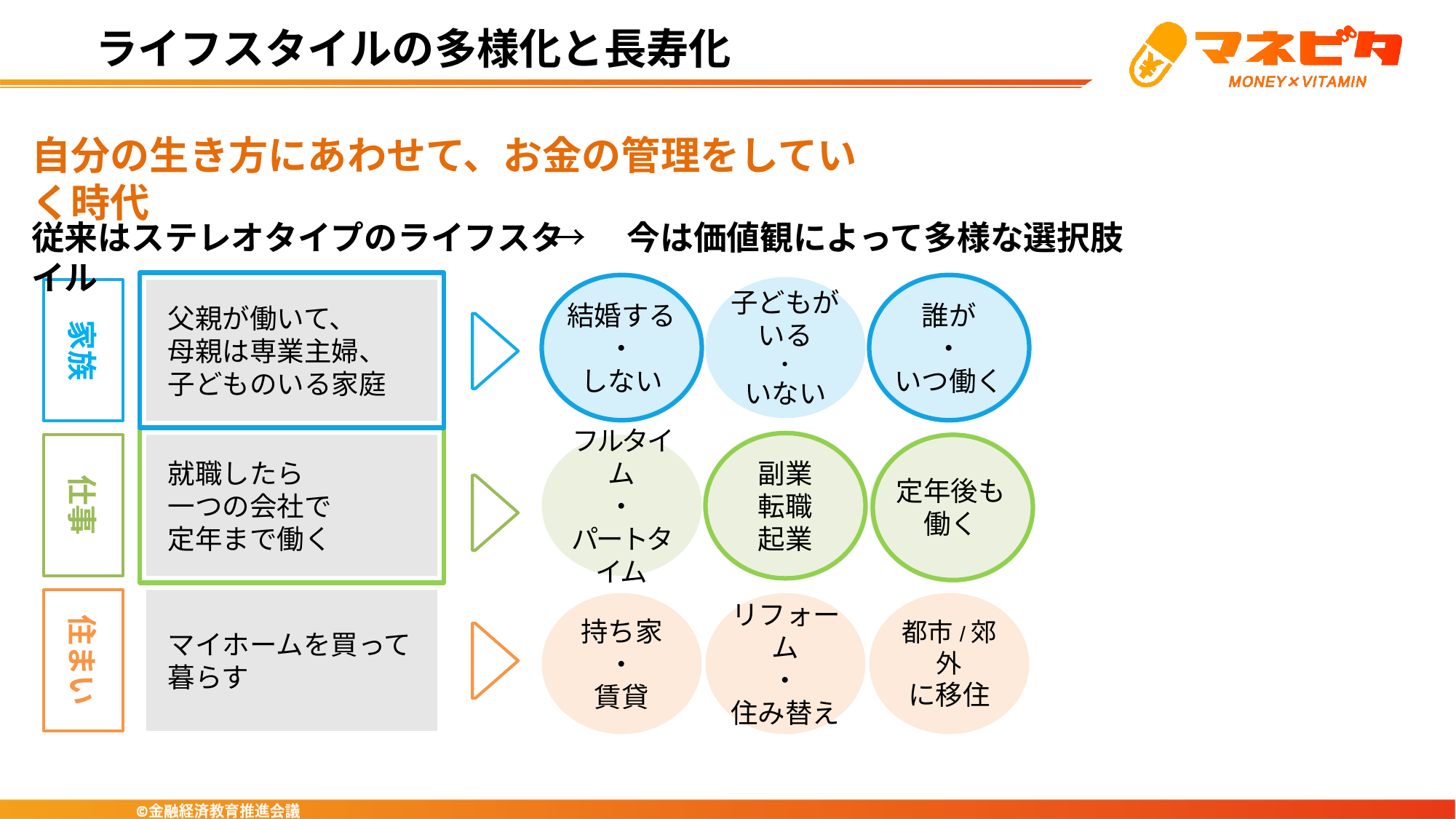

ライフスタイルの多様化と長寿化
自分の生き方にあわせて、お金の管理をしていく時代
→　今は価値観によって多様な選択肢
従来はステレオタイプのライフスタイル

結婚する
・
しない
子どもが
いる
・
いない
誰が
・
いつ働く
家族
父親が働いて、
母親は専業主婦、
子どものいる家庭

定年後も働く
仕事
就職したら
一つの会社で
定年まで働く
フルタイム
・
パートタイム
副業
転職
起業

住まい
マイホームを買って暮らす
持ち家
・
賃貸
リフォーム
・
住み替え
都市/郊外
に移住